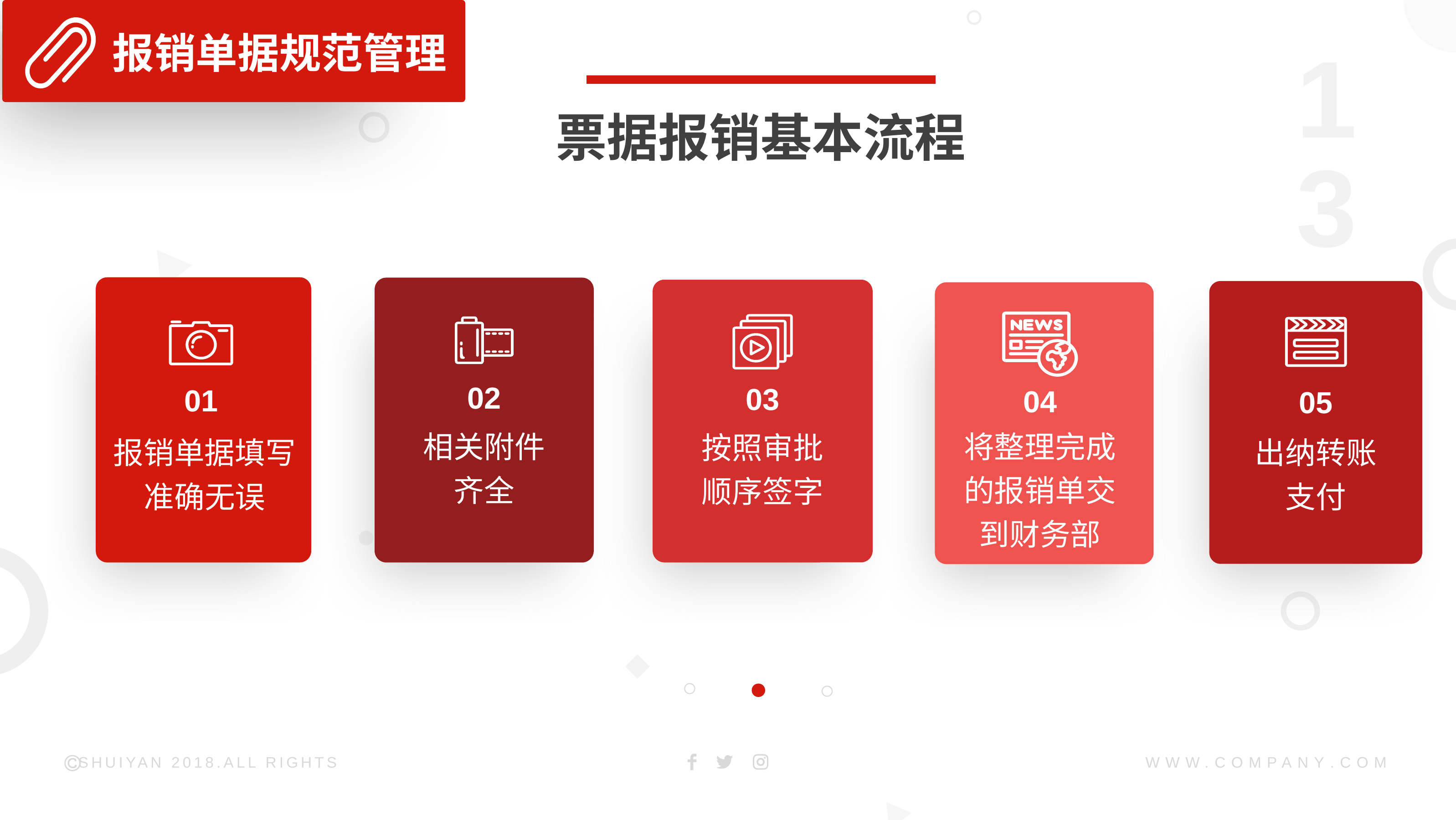

报销单据规范管理

票据报销基本流程
e7d195523061f1c08d347f6bf0421bdacd46f3c1815d51b81E1CE79090F8942429A56C6AE2B3163BABA1A3FCE285BEC4FF43A5085572A94AD2C0A17AE448F24FA68DD62479D8C0666FEB6710638384D2F47D54AD7F2B38C31C3B99B76A89660301726A9D05E3076D994655C875AFB6398CC990E92458F1723353D8B77001E359D0255144837ABB732F92F6F6B54F9D7E

01
报销单据填写准确无误

02
相关附件
齐全

03
按照审批
顺序签字

05
出纳转账
支付

04
将整理完成的报销单交到财务部